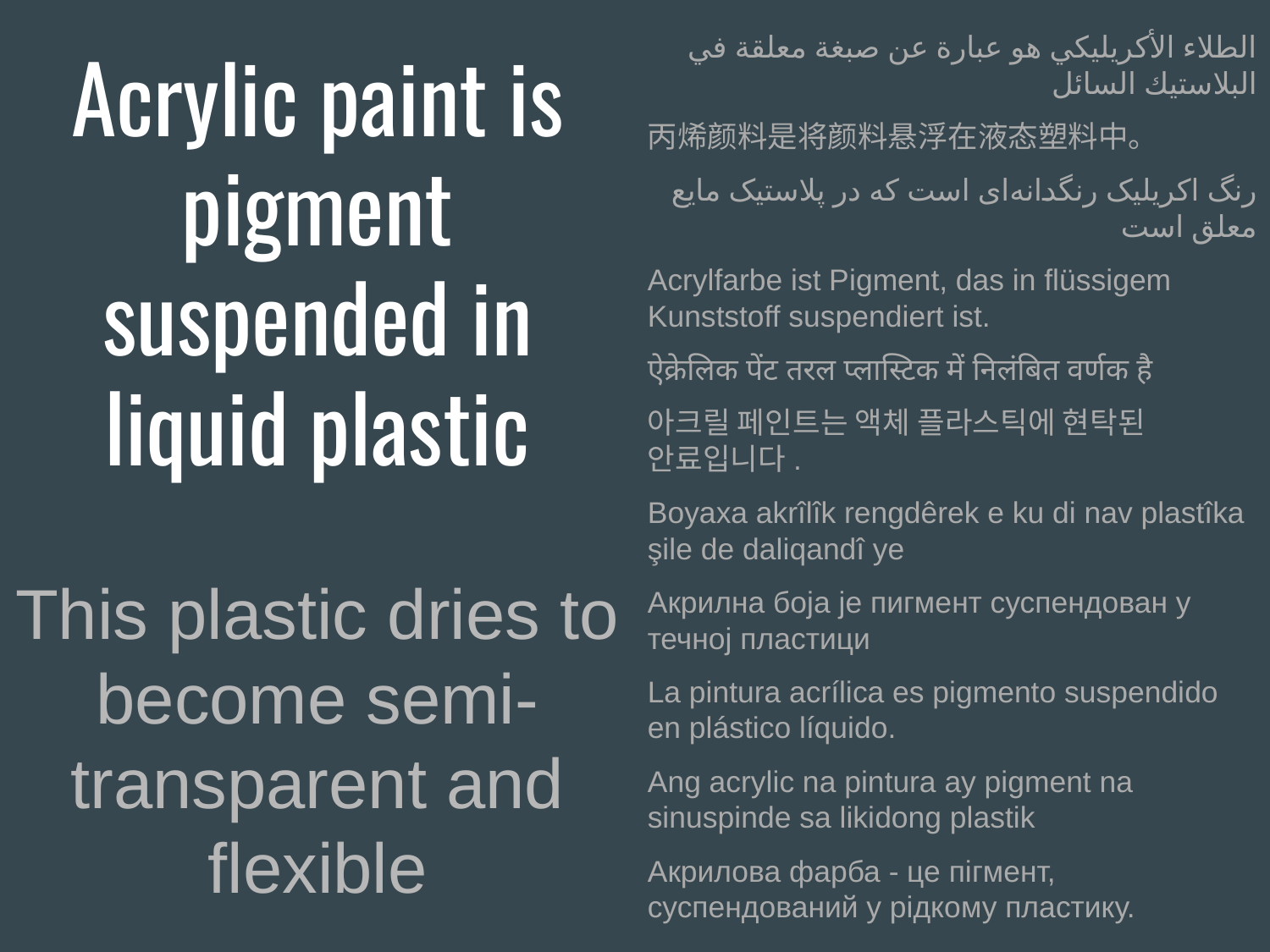

Acrylic paint is pigment suspended in liquid plastic

This plastic dries to become semi-transparent and flexible
الطلاء الأكريليكي هو عبارة عن صبغة معلقة في البلاستيك السائل
丙烯颜料是将颜料悬浮在液态塑料中。
رنگ اکریلیک رنگدانه‌ای است که در پلاستیک مایع معلق است
Acrylfarbe ist Pigment, das in flüssigem Kunststoff suspendiert ist.
ऐक्रेलिक पेंट तरल प्लास्टिक में निलंबित वर्णक है
아크릴 페인트는 액체 플라스틱에 현탁된 안료입니다.
Boyaxa akrîlîk rengdêrek e ku di nav plastîka şile de daliqandî ye
Акрилна боја је пигмент суспендован у течној пластици
La pintura acrílica es pigmento suspendido en plástico líquido.
Ang acrylic na pintura ay pigment na sinuspinde sa likidong plastik
Акрилова фарба - це пігмент, суспендований у рідкому пластику.